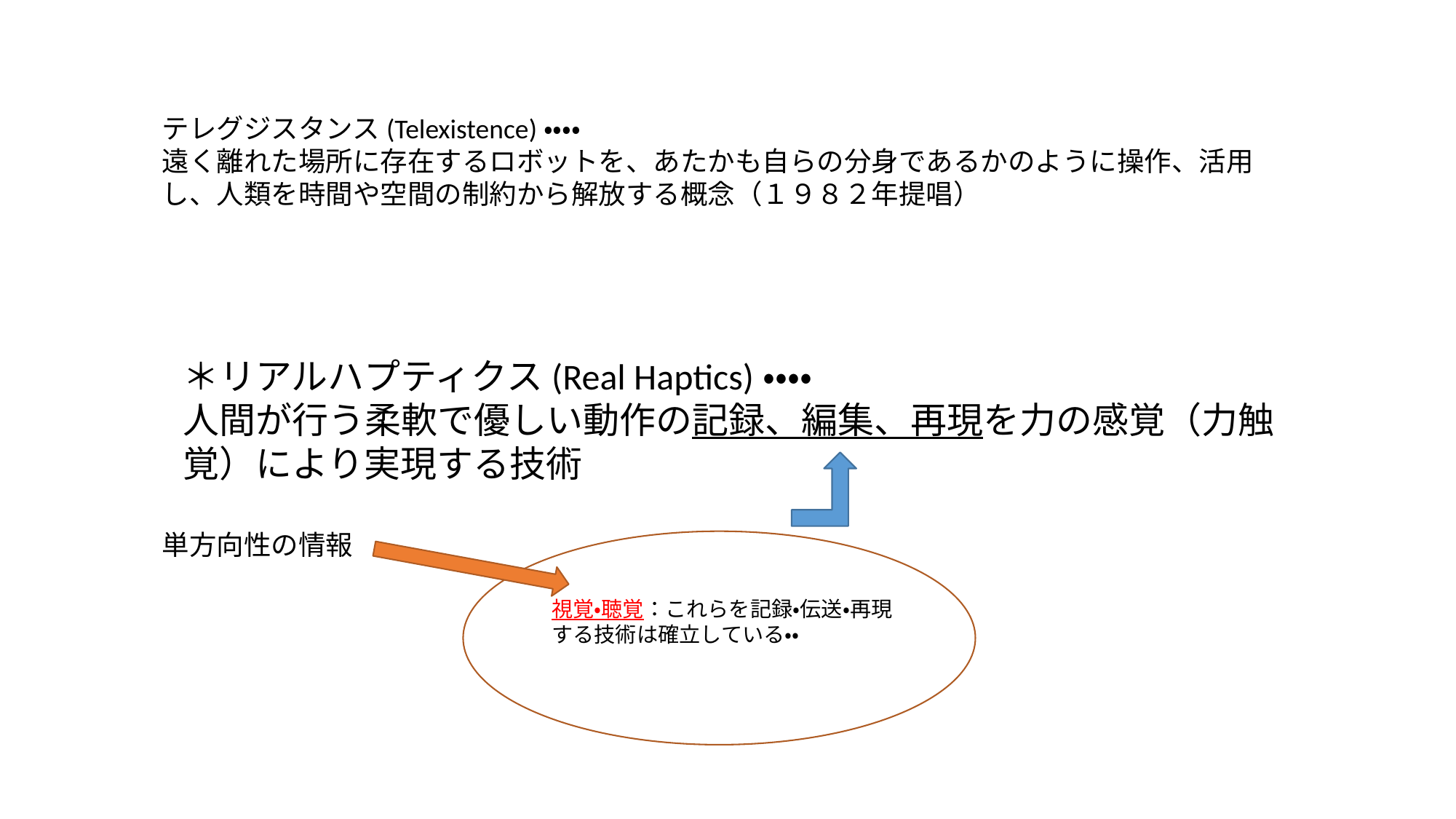

テレグジスタンス(Telexistence)・・・・
遠く離れた場所に存在するロボットを、あたかも自らの分身であるかのように操作、活用し、人類を時間や空間の制約から解放する概念（１９８２年提唱）

＊リアルハプティクス(Real Haptics)・・・・
人間が行う柔軟で優しい動作の記録、編集、再現を力の感覚（力触覚）により実現する技術

単方向性の情報

視覚・聴覚：これらを記録・伝送・再現する技術は確立している・・